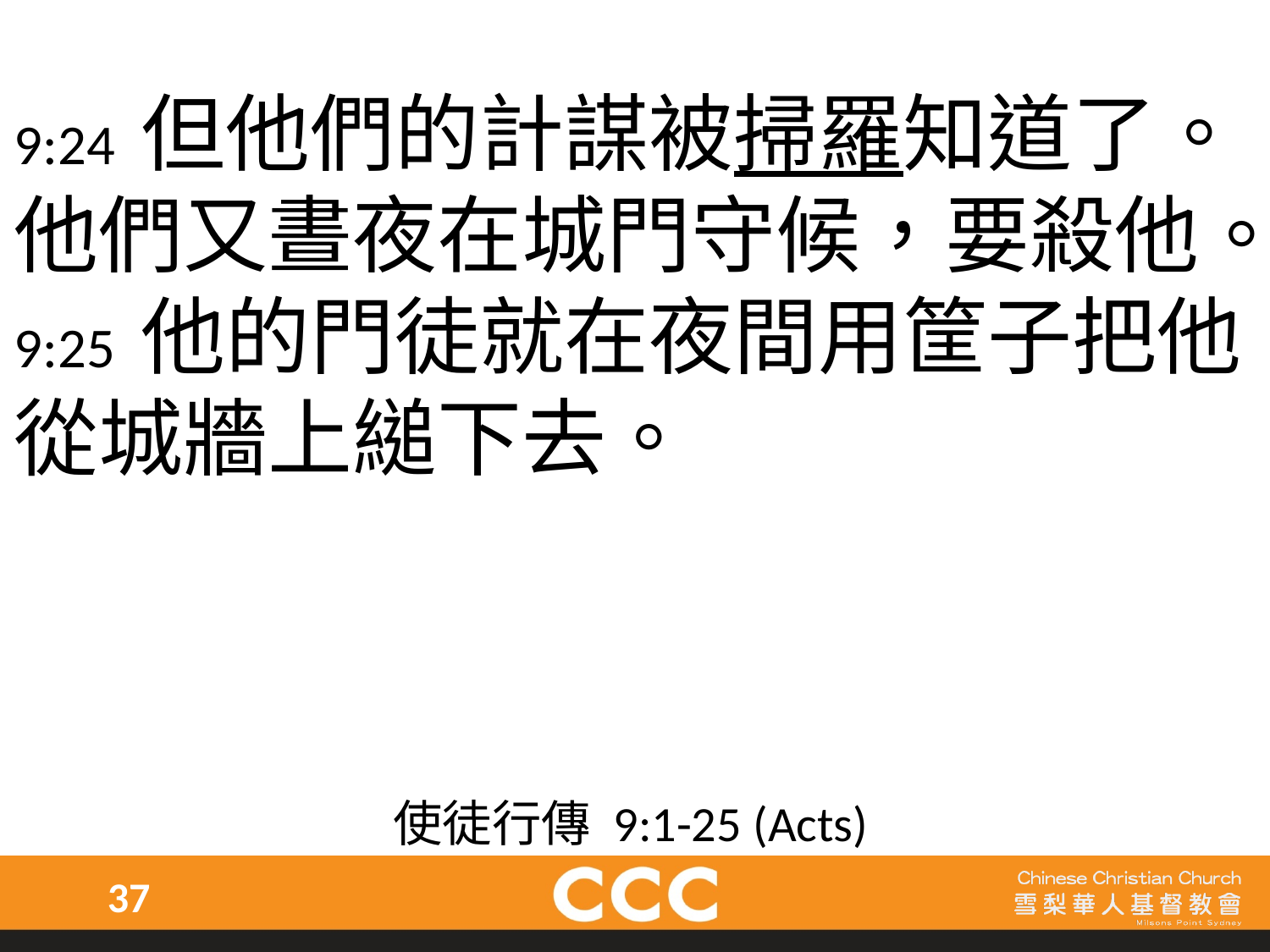

9:24 但他們的計謀被掃羅知道了。他們又晝夜在城門守候，要殺他。
9:25 他的門徒就在夜間用筐子把他從城牆上縋下去。
使徒行傳 9:1-25 (Acts)
37